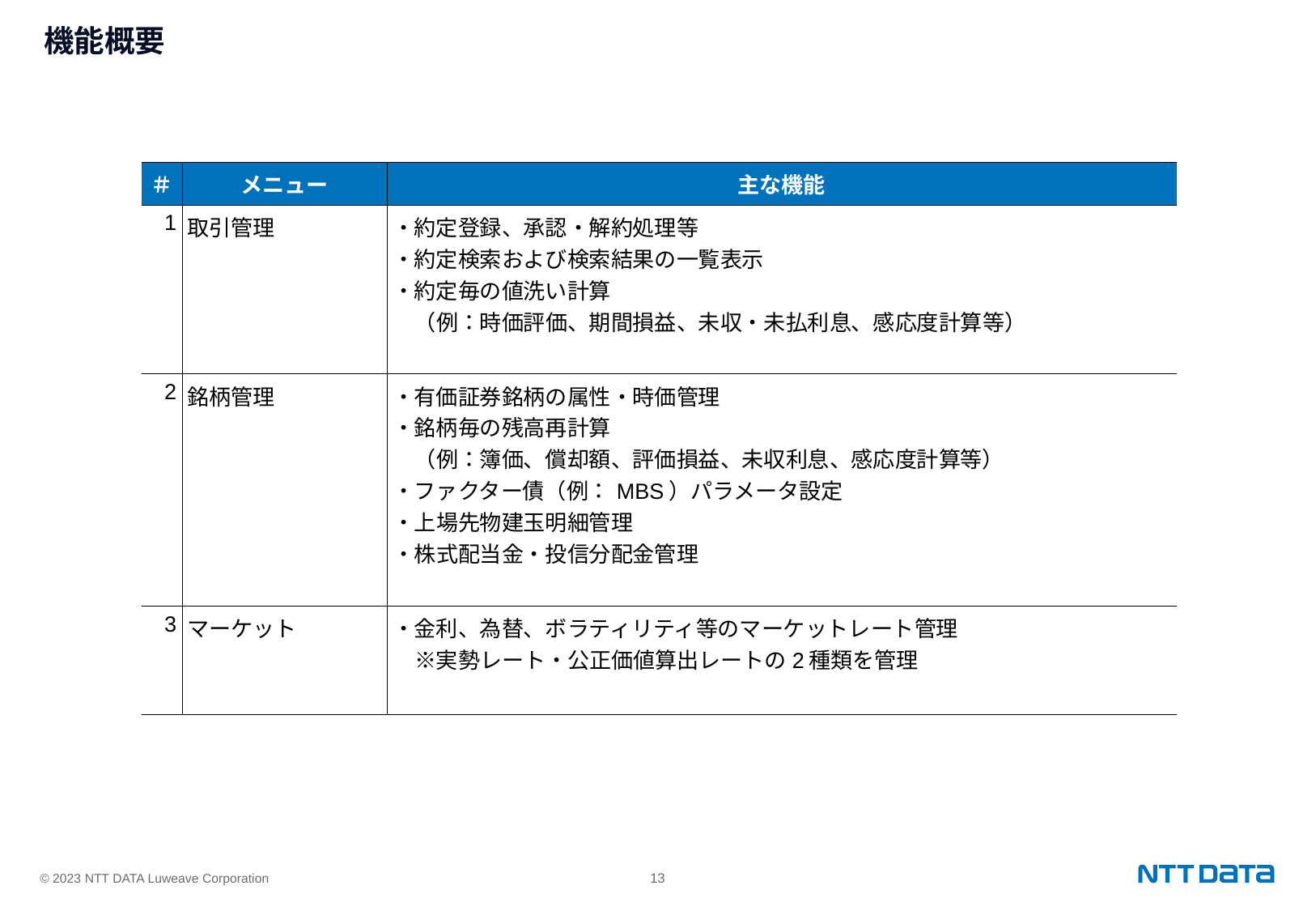

# 機能概要
| ＃ | メニュー | 主な機能 |
| --- | --- | --- |
| 1 | 取引管理 | ・約定登録、承認・解約処理等 ・約定検索および検索結果の一覧表示 ・約定毎の値洗い計算 　（例：時価評価、期間損益、未収・未払利息、感応度計算等） |
| 2 | 銘柄管理 | ・有価証券銘柄の属性・時価管理 ・銘柄毎の残高再計算 　（例：簿価、償却額、評価損益、未収利息、感応度計算等） ・ファクター債（例：MBS）パラメータ設定 ・上場先物建玉明細管理 ・株式配当金・投信分配金管理 |
| 3 | マーケット | ・金利、為替、ボラティリティ等のマーケットレート管理 　※実勢レート・公正価値算出レートの2種類を管理 |